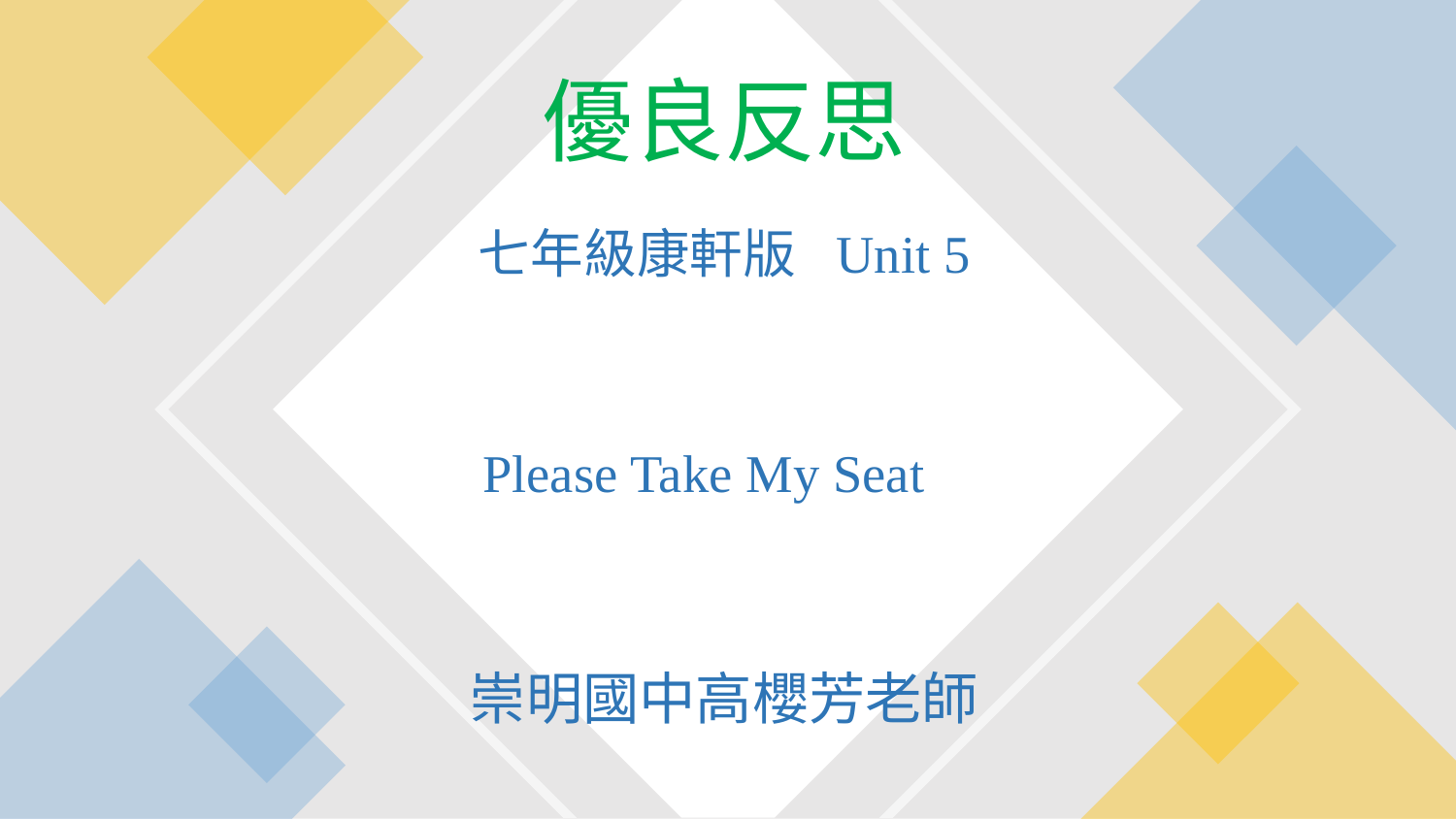

優良反思
七年級康軒版 Unit 5

      Please Take My Seat

崇明國中高櫻芳老師